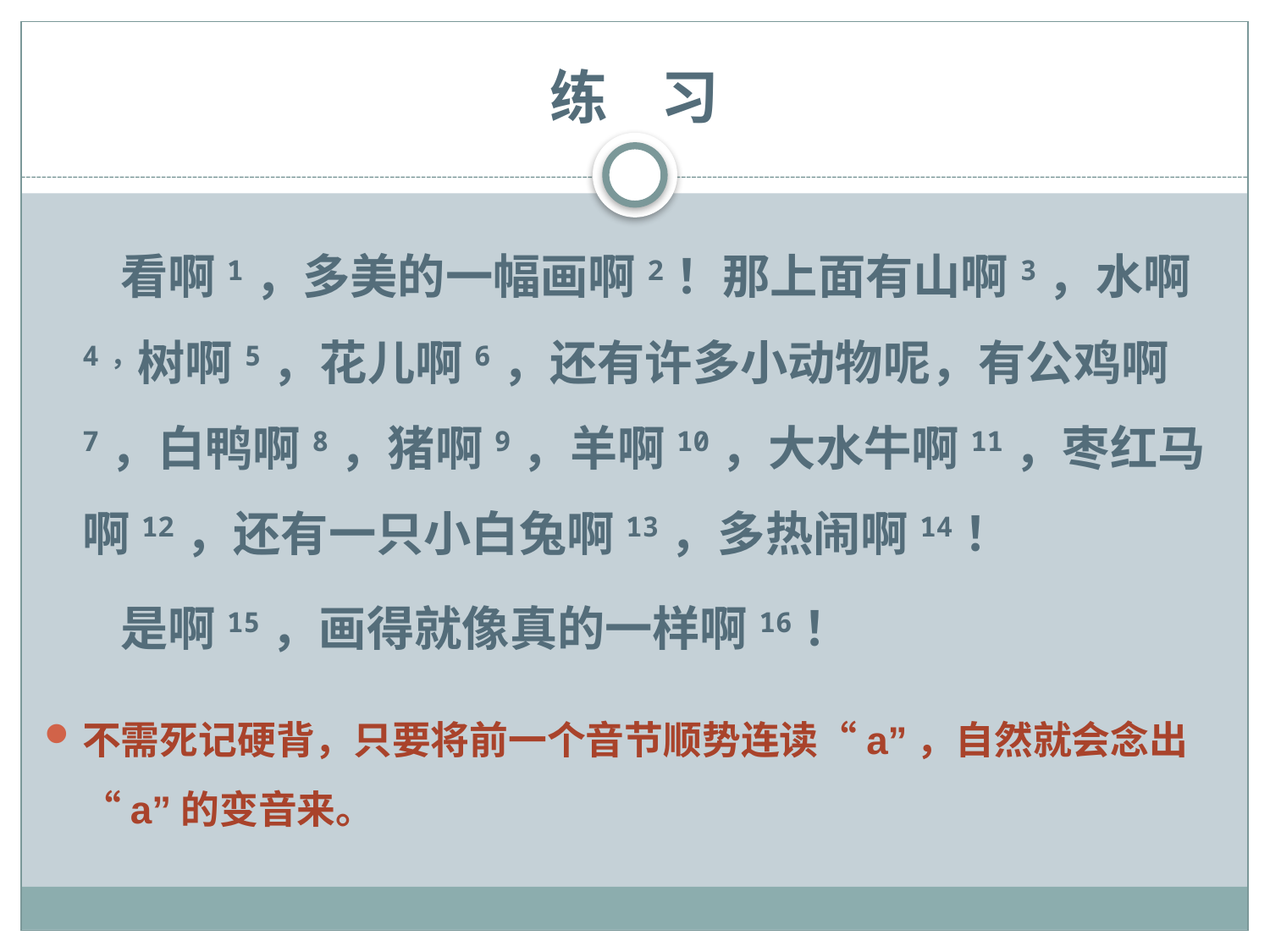

# 练    习
      看啊1，多美的一幅画啊2！那上面有山啊3，水啊4，树啊5，花儿啊6，还有许多小动物呢，有公鸡啊7，白鸭啊8，猪啊9，羊啊10，大水牛啊11，枣红马啊12，还有一只小白兔啊13，多热闹啊14！
      是啊15，画得就像真的一样啊16！

不需死记硬背，只要将前一个音节顺势连读“a”，自然就会念出“a”的变音来。